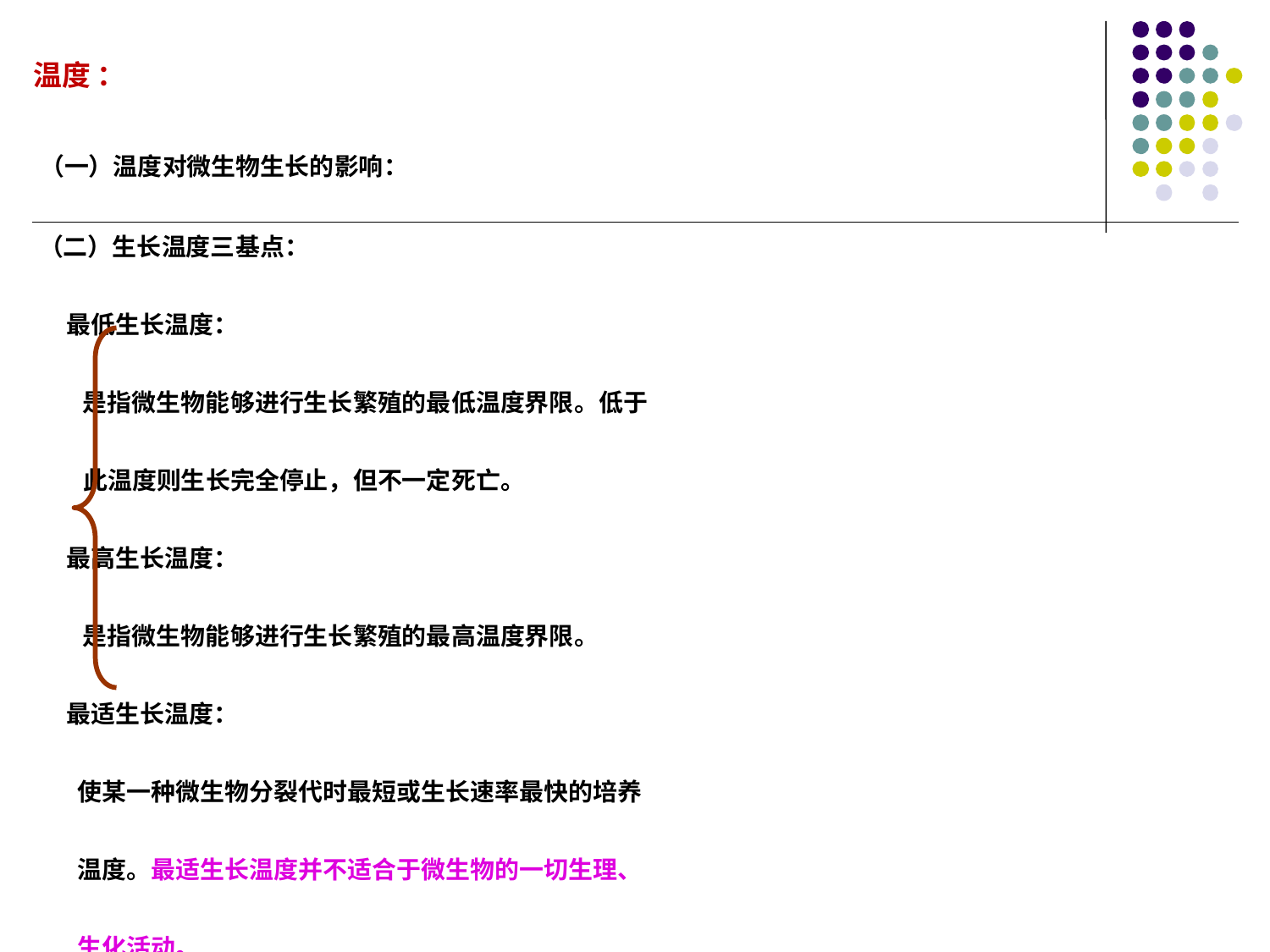

温度 ：
 （一）温度对微生物生长的影响：
 （二）生长温度三基点：
      最低生长温度：
         是指微生物能够进行生长繁殖的最低温度界限。低于
         此温度则生长完全停止，但不一定死亡。
      最高生长温度：
         是指微生物能够进行生长繁殖的最高温度界限。
      最适生长温度：
        使某一种微生物分裂代时最短或生长速率最快的培养
        温度。最适生长温度并不适合于微生物的一切生理、
        生化活动。